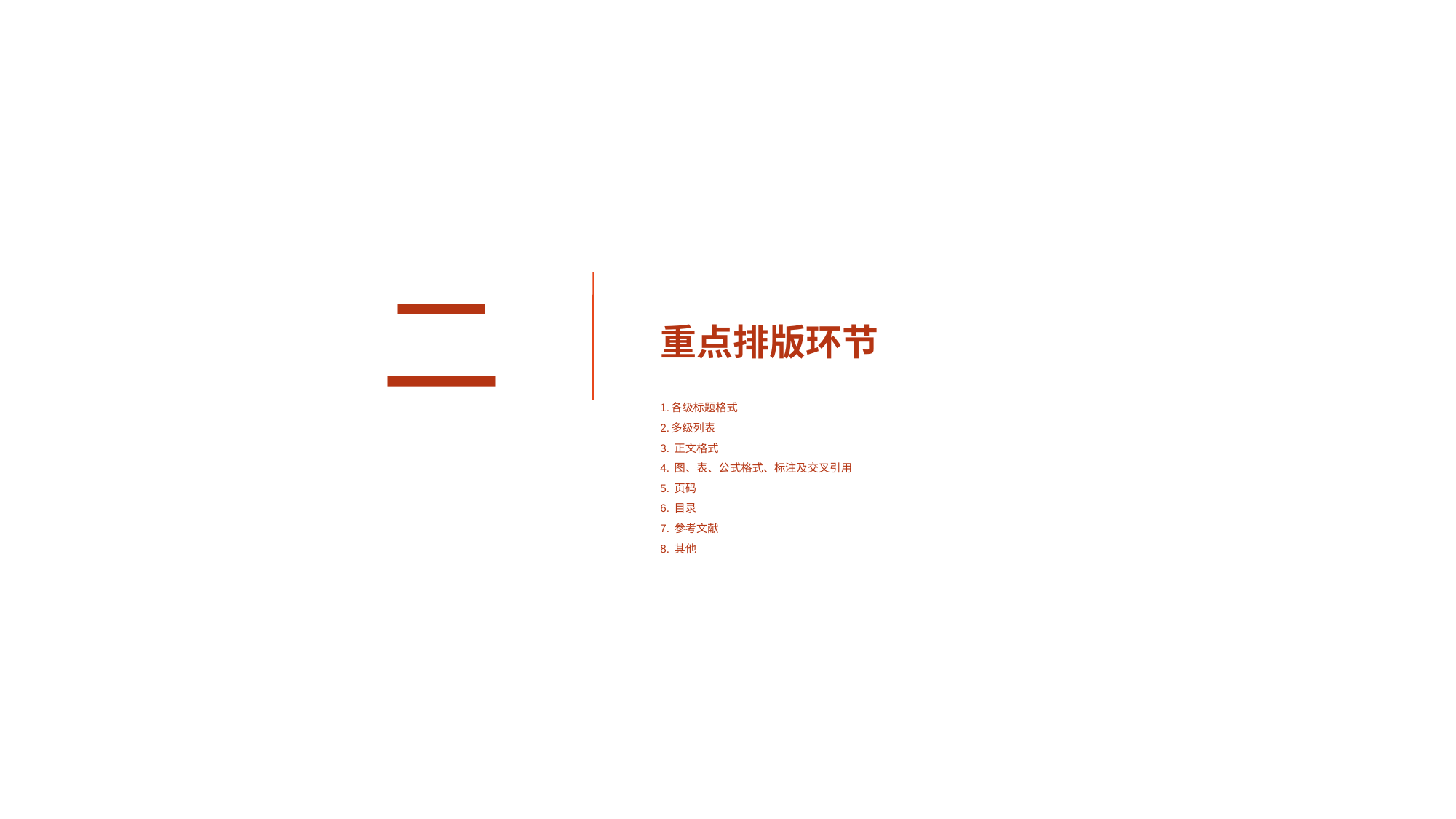

二
# 重点排版环节
1.各级标题格式
2.多级列表
3. 正文格式
4. 图、表、公式格式、标注及交叉引用
5. 页码
6. 目录
7. 参考文献
8. 其他